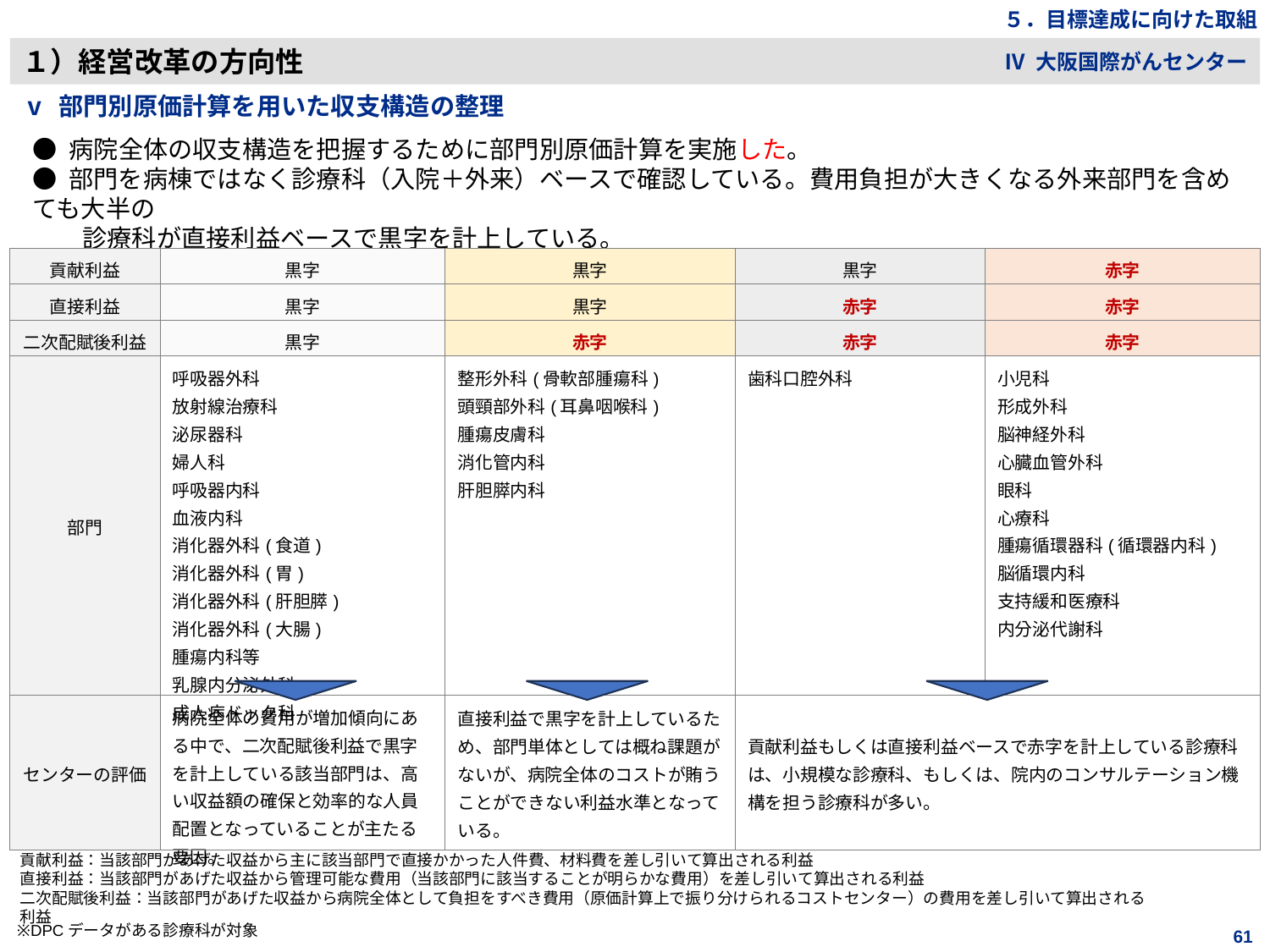

５．目標達成に向けた取組
１）経営改革の方向性
Ⅳ 大阪国際がんセンター
ⅴ 部門別原価計算を用いた収支構造の整理
● 病院全体の収支構造を把握するために部門別原価計算を実施した。
● 部門を病棟ではなく診療科（入院＋外来）ベースで確認している。費用負担が大きくなる外来部門を含めても大半の
　　診療科が直接利益ベースで黒字を計上している。
| 貢献利益 | 黒字 | 黒字 | 黒字 | 赤字 |
| --- | --- | --- | --- | --- |
| 直接利益 | 黒字 | 黒字 | 赤字 | 赤字 |
| 二次配賦後利益 | 黒字 | 赤字 | 赤字 | 赤字 |
| 部門 | 呼吸器外科 放射線治療科 泌尿器科 婦人科 呼吸器内科 血液内科 消化器外科(食道) 消化器外科(胃) 消化器外科(肝胆膵) 消化器外科(大腸) 腫瘍内科等 乳腺内分泌外科 成人病ドック科 | 整形外科(骨軟部腫瘍科) 頭頸部外科(耳鼻咽喉科) 腫瘍皮膚科 消化管内科 肝胆膵内科 | 歯科口腔外科 | 小児科 形成外科 脳神経外科 心臓血管外科 眼科 心療科 腫瘍循環器科(循環器内科) 脳循環内科 支持緩和医療科 内分泌代謝科 |
| センターの評価 | 病院全体の費用が増加傾向にある中で、二次配賦後利益で黒字を計上している該当部門は、高い収益額の確保と効率的な人員配置となっていることが主たる要因。 | 直接利益で黒字を計上しているため、部門単体としては概ね課題がないが、病院全体のコストが賄うことができない利益水準となっている。 | 貢献利益もしくは直接利益ベースで赤字を計上している診療科は、小規模な診療科、もしくは、院内のコンサルテーション機構を担う診療科が多い。 |  |

貢献利益：当該部門があげた収益から主に該当部門で直接かかった人件費、材料費を差し引いて算出される利益
直接利益：当該部門があげた収益から管理可能な費用（当該部門に該当することが明らかな費用）を差し引いて算出される利益
二次配賦後利益：当該部門があげた収益から病院全体として負担をすべき費用（原価計算上で振り分けられるコストセンター）の費用を差し引いて算出される利益
※DPCデータがある診療科が対象
61